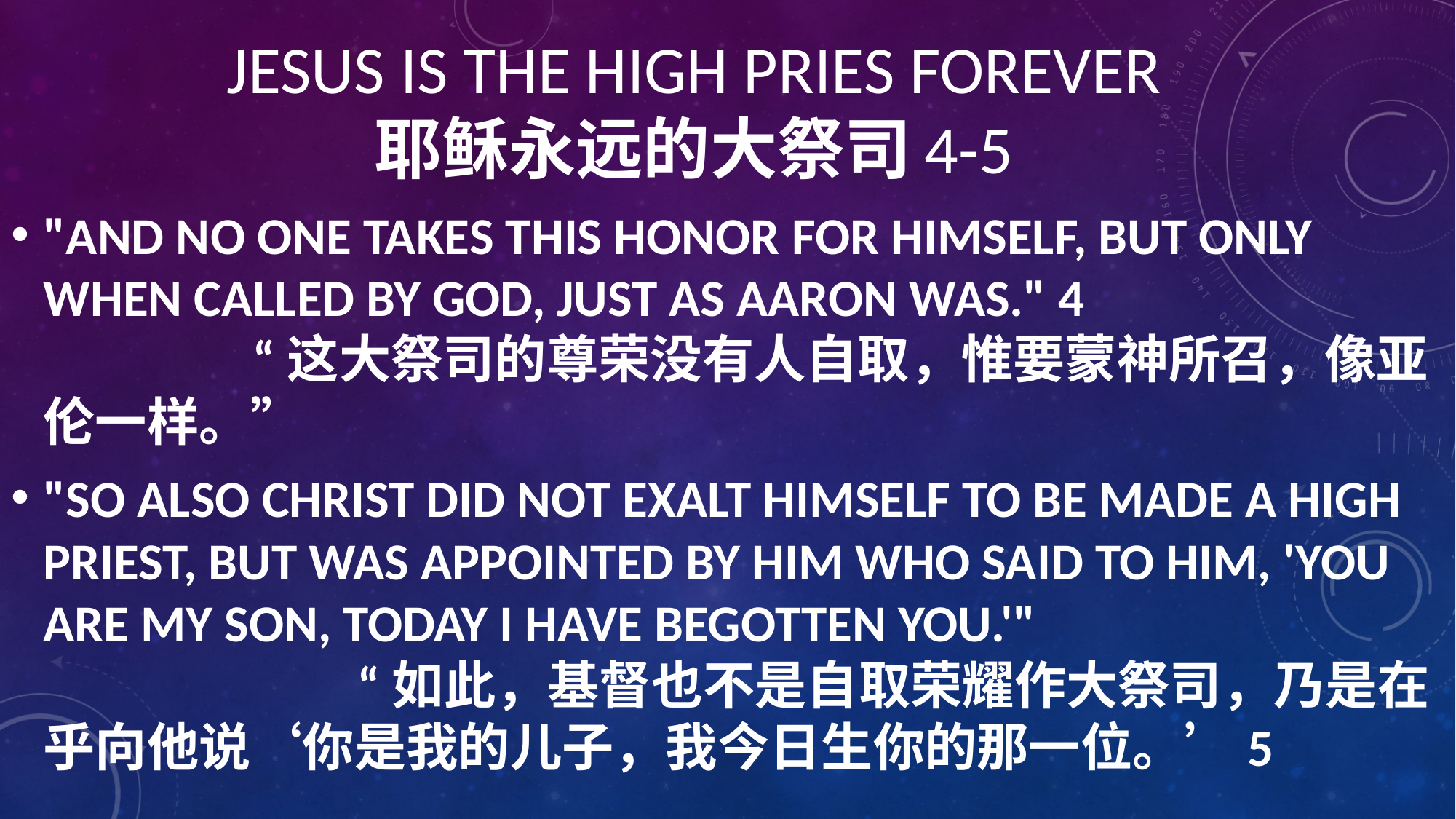

# JESUS IS THE HIGH PRIES FOREVER 耶稣永远的大祭司4-5
"AND NO ONE TAKES THIS HONOR FOR HIMSELF, BUT ONLY WHEN CALLED BY GOD, JUST AS AARON WAS." 4                                                 “这大祭司的尊荣没有人自取，惟要蒙神所召，像亚伦一样。”
"SO ALSO CHRIST DID NOT EXALT HIMSELF TO BE MADE A HIGH PRIEST, BUT WAS APPOINTED BY HIM WHO SAID TO HIM, 'YOU ARE MY SON, TODAY I HAVE BEGOTTEN YOU.'"                                                               “如此，基督也不是自取荣耀作大祭司，乃是在乎向他说‘你是我的儿子，我今日生你的那一位。’5